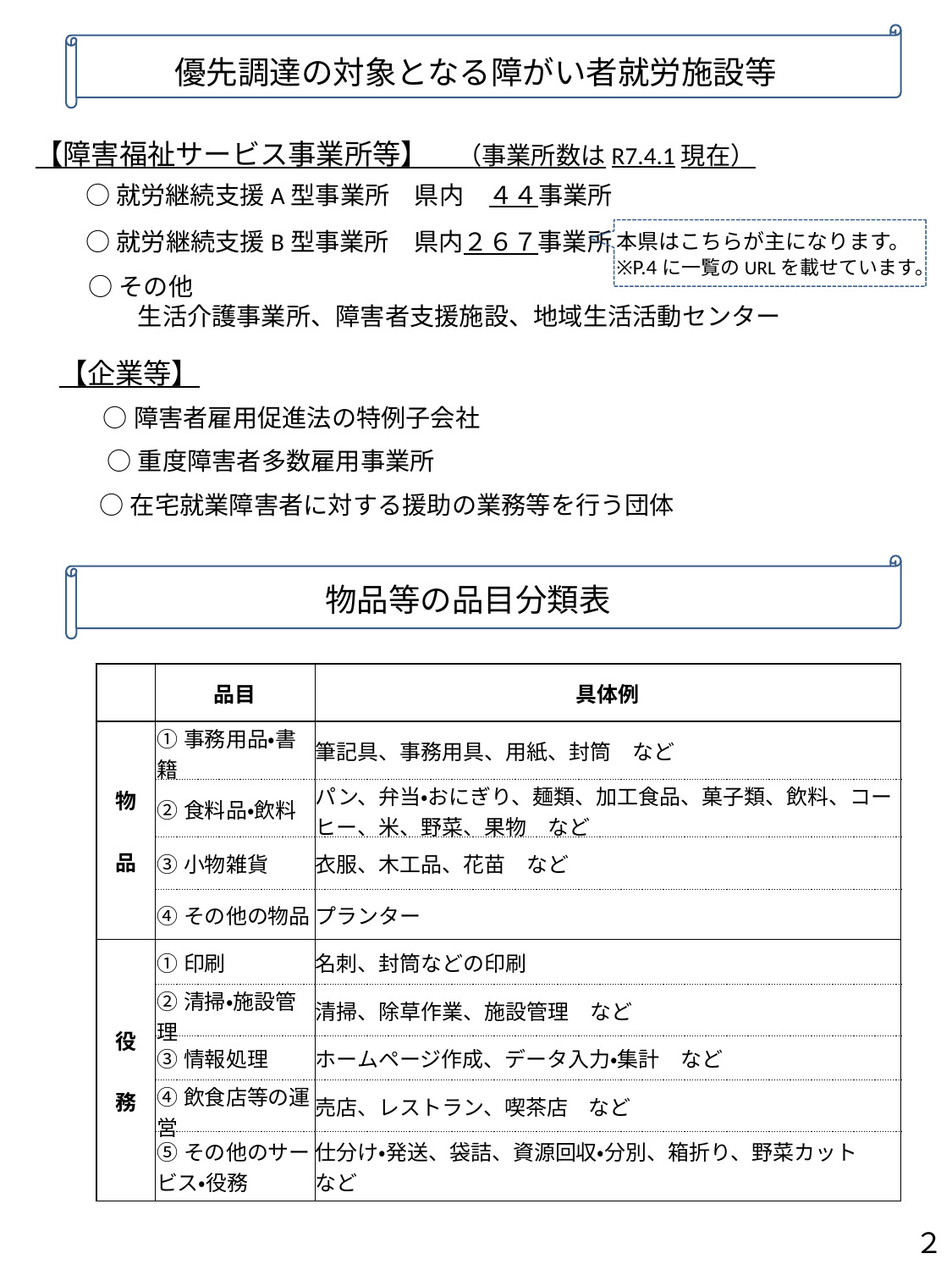

優先調達の対象となる障がい者就労施設等

【障害福祉サービス事業所等】　（事業所数はR7.4.1現在）

○就労継続支援A型事業所　県内　４４事業所
○就労継続支援B型事業所　県内２６７事業所
本県はこちらが主になります。
※P.4に一覧のURLを載せています。
○その他
　　生活介護事業所、障害者支援施設、地域生活活動センター
【企業等】
○障害者雇用促進法の特例子会社
○重度障害者多数雇用事業所
○在宅就業障害者に対する援助の業務等を行う団体

物品等の品目分類表
|  | 品目 | 具体例 |
| --- | --- | --- |
| 物 品 | ①事務用品・書籍 | 筆記具、事務用具、用紙、封筒　など |
|  | ②食料品・飲料 | パン、弁当・おにぎり、麺類、加工食品、菓子類、飲料、コーヒー、米、野菜、果物　など |
|  | ③小物雑貨 | 衣服、木工品、花苗　など |
|  | ④その他の物品 | プランター |
| 役 務 | ①印刷 | 名刺、封筒などの印刷 |
|  | ②清掃・施設管理 | 清掃、除草作業、施設管理　など |
|  | ③情報処理 | ホームページ作成、データ入力・集計　など |
|  | ④飲食店等の運営 | 売店、レストラン、喫茶店　など |
|  | ⑤その他のサービス・役務 | 仕分け・発送、袋詰、資源回収・分別、箱折り、野菜カット　など |
２